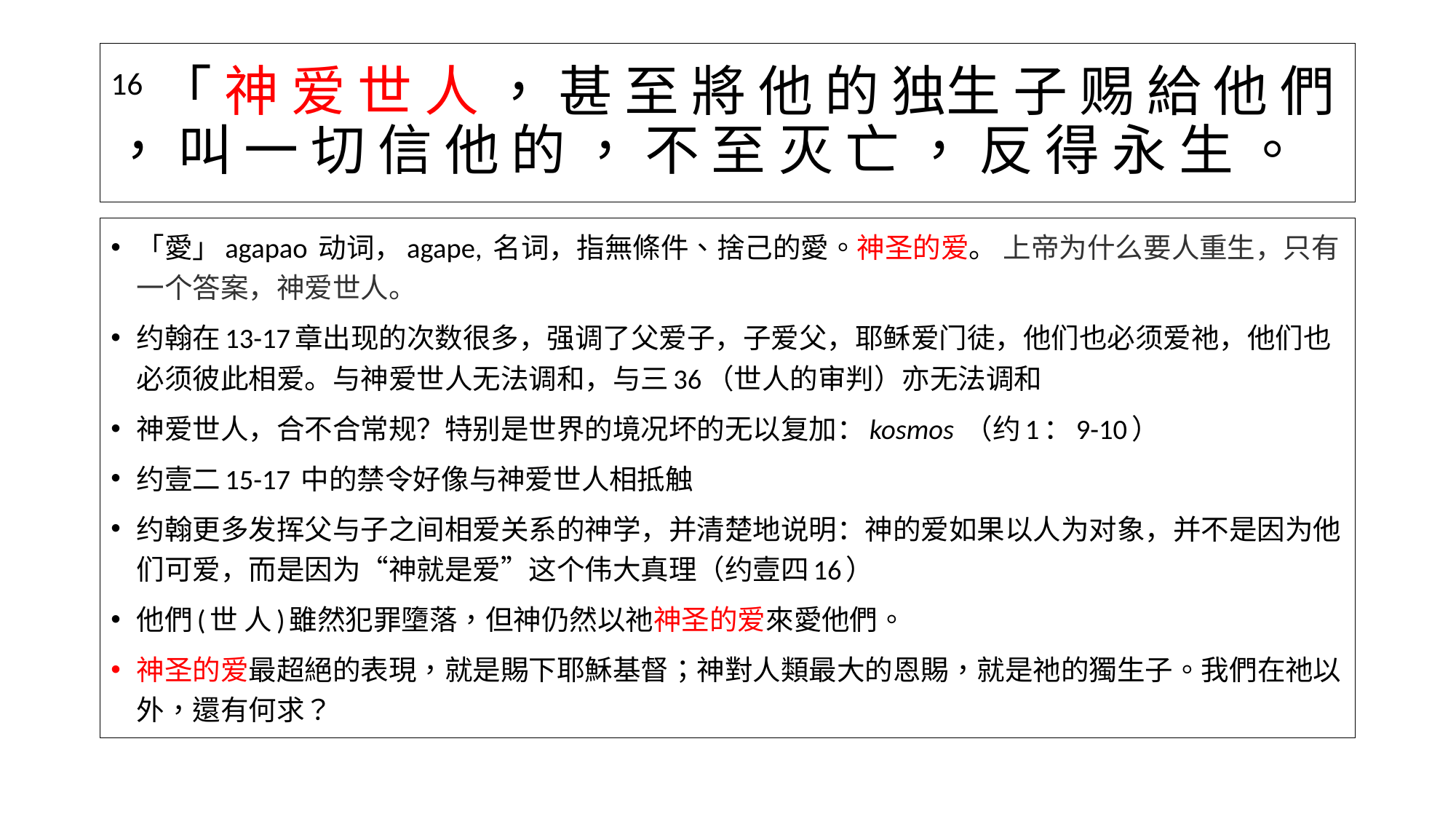

# 16 「 神 爱 世 人 ， 甚 至 將 他 的 独生 子 赐 給 他 們 ， 叫 一 切 信 他 的 ， 不 至 灭 亡 ， 反 得 永 生 。
「愛」agapao 动词，agape, 名词，指無條件、捨己的愛。神圣的爱。 上帝为什么要人重生，只有一个答案，神爱世人。
约翰在13-17章出现的次数很多，强调了父爱子，子爱父，耶稣爱门徒，他们也必须爱祂，他们也必须彼此相爱。与神爱世人无法调和，与三36（世人的审判）亦无法调和
神爱世人，合不合常规？特别是世界的境况坏的无以复加：kosmos （约1：9-10）
约壹二15-17 中的禁令好像与神爱世人相抵触
约翰更多发挥父与子之间相爱关系的神学，并清楚地说明：神的爱如果以人为对象，并不是因为他们可爱，而是因为“神就是爱”这个伟大真理（约壹四16）
他們(世 人)雖然犯罪墮落，但神仍然以祂神圣的爱來愛他們。
神圣的爱最超絕的表現，就是賜下耶穌基督；神對人類最大的恩賜，就是祂的獨生子。我們在祂以外，還有何求？